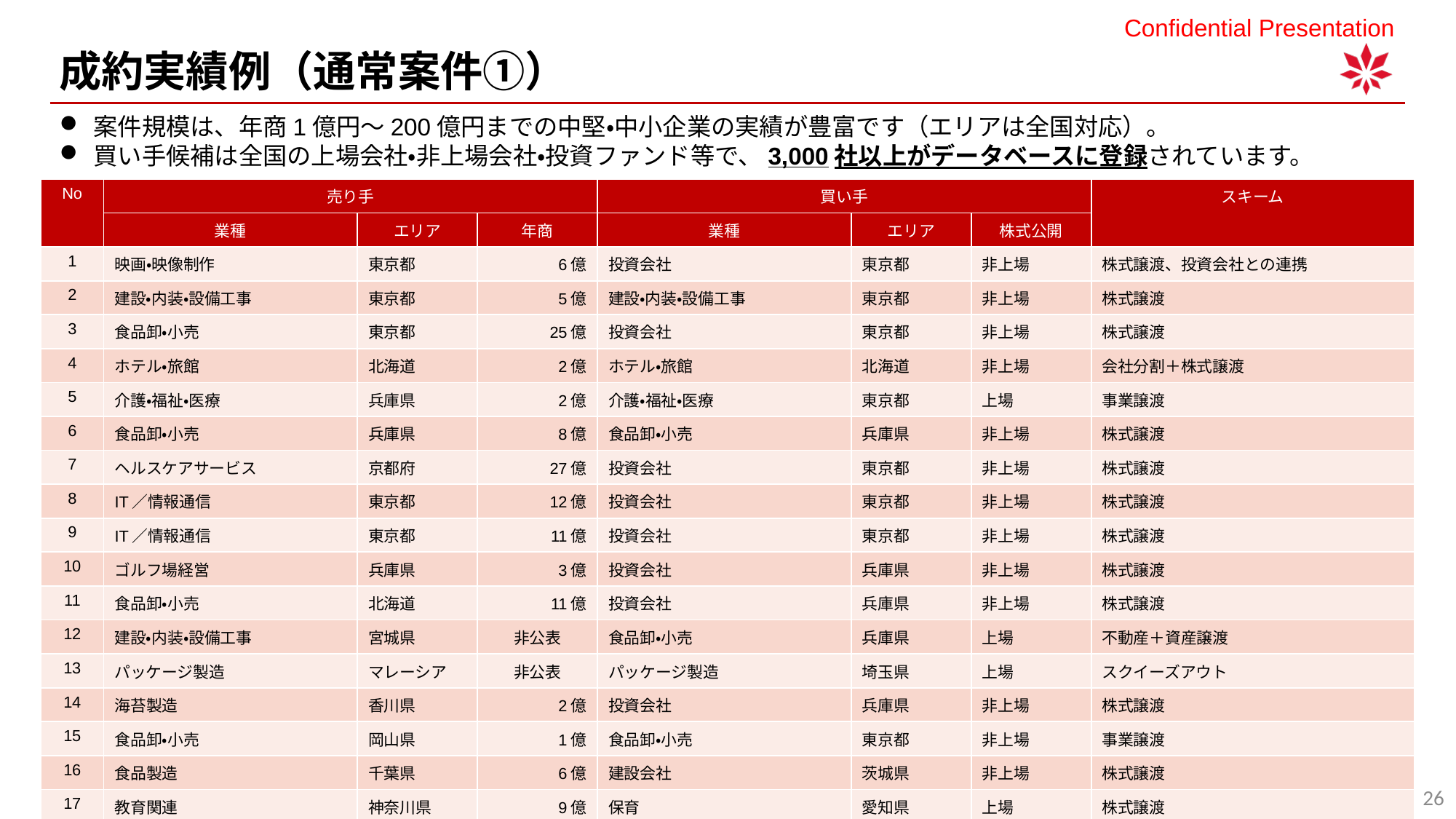

成約実績例（通常案件①）
案件規模は、年商1億円～200億円までの中堅・中小企業の実績が豊富です（エリアは全国対応）。
買い手候補は全国の上場会社・非上場会社・投資ファンド等で、3,000社以上がデータベースに登録されています。
| No | 売り手 |  |  | 買い手 |  |  | スキーム |
| --- | --- | --- | --- | --- | --- | --- | --- |
|  | 業種 | エリア | 年商 | 業種 | エリア | 株式公開 |  |
| 1 | 映画・映像制作 | 東京都 | 6億 | 投資会社 | 東京都 | 非上場 | 株式譲渡、投資会社との連携 |
| 2 | 建設・内装・設備工事 | 東京都 | 5億 | 建設・内装・設備工事 | 東京都 | 非上場 | 株式譲渡 |
| 3 | 食品卸・小売 | 東京都 | 25億 | 投資会社 | 東京都 | 非上場 | 株式譲渡 |
| 4 | ホテル・旅館 | 北海道 | 2億 | ホテル・旅館 | 北海道 | 非上場 | 会社分割＋株式譲渡 |
| 5 | 介護・福祉・医療 | 兵庫県 | 2億 | 介護・福祉・医療 | 東京都 | 上場 | 事業譲渡 |
| 6 | 食品卸・小売 | 兵庫県 | 8億 | 食品卸・小売 | 兵庫県 | 非上場 | 株式譲渡 |
| 7 | ヘルスケアサービス | 京都府 | 27億 | 投資会社 | 東京都 | 非上場 | 株式譲渡 |
| 8 | IT／情報通信 | 東京都 | 12億 | 投資会社 | 東京都 | 非上場 | 株式譲渡 |
| 9 | IT／情報通信 | 東京都 | 11億 | 投資会社 | 東京都 | 非上場 | 株式譲渡 |
| 10 | ゴルフ場経営 | 兵庫県 | 3億 | 投資会社 | 兵庫県 | 非上場 | 株式譲渡 |
| 11 | 食品卸・小売 | 北海道 | 11億 | 投資会社 | 兵庫県 | 非上場 | 株式譲渡 |
| 12 | 建設・内装・設備工事 | 宮城県 | 非公表 | 食品卸・小売 | 兵庫県 | 上場 | 不動産＋資産譲渡 |
| 13 | パッケージ製造 | マレーシア | 非公表 | パッケージ製造 | 埼玉県 | 上場 | スクイーズアウト |
| 14 | 海苔製造 | 香川県 | 2億 | 投資会社 | 兵庫県 | 非上場 | 株式譲渡 |
| 15 | 食品卸・小売 | 岡山県 | 1億 | 食品卸・小売 | 東京都 | 非上場 | 事業譲渡 |
| 16 | 食品製造 | 千葉県 | 6億 | 建設会社 | 茨城県 | 非上場 | 株式譲渡 |
| 17 | 教育関連 | 神奈川県 | 9億 | 保育 | 愛知県 | 上場 | 株式譲渡 |
| 18 | IT／情報通信 | 大阪府 | 2億 | IT／情報通信 | 東京都 | 非上場 | 株式譲渡 |
| 19 | 繊維・衣料卸・小売 | 東京都 | 10億 | 繊維・衣料卸・小売 | 東京都 | 上場 | 事業譲渡＋清算 |
26